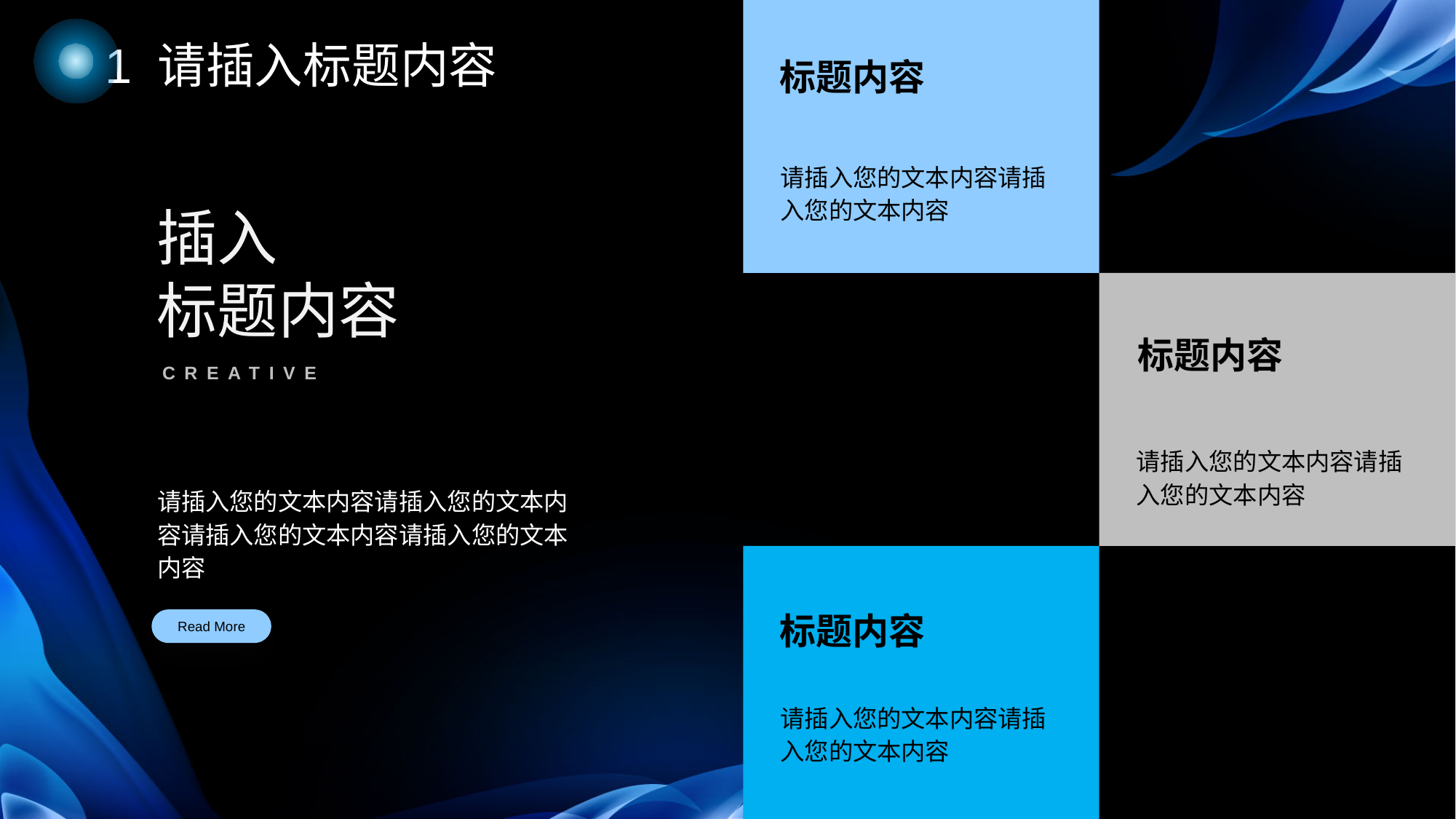

标题内容
请插入您的文本内容请插入您的文本内容
插入
标题内容

标题内容
CREATIVE
请插入您的文本内容请插入您的文本内容
请插入您的文本内容请插入您的文本内容请插入您的文本内容请插入您的文本内容

标题内容
Read More
请插入您的文本内容请插入您的文本内容